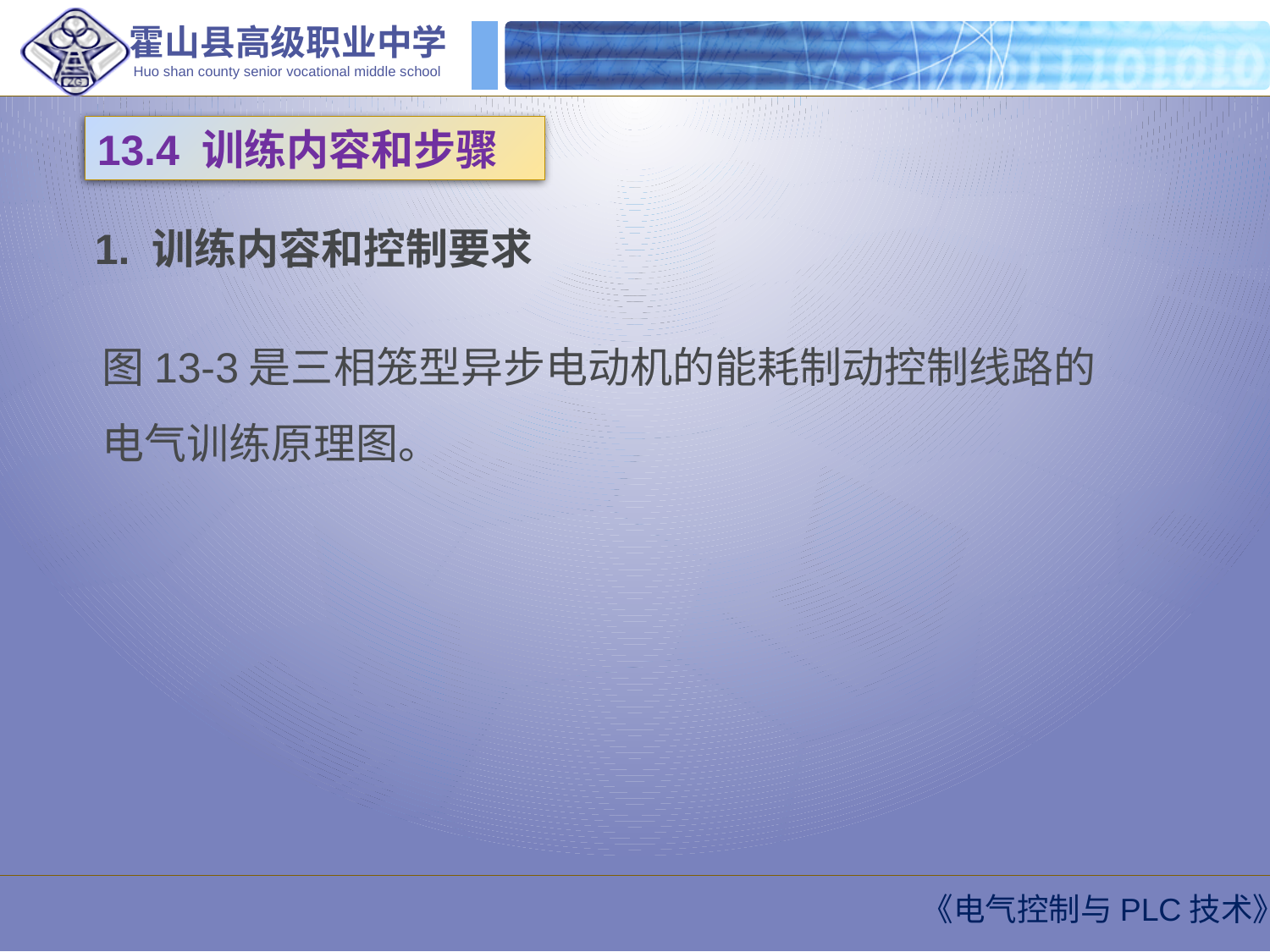

13.4 训练内容和步骤
1. 训练内容和控制要求
图13-3是三相笼型异步电动机的能耗制动控制线路的电气训练原理图。